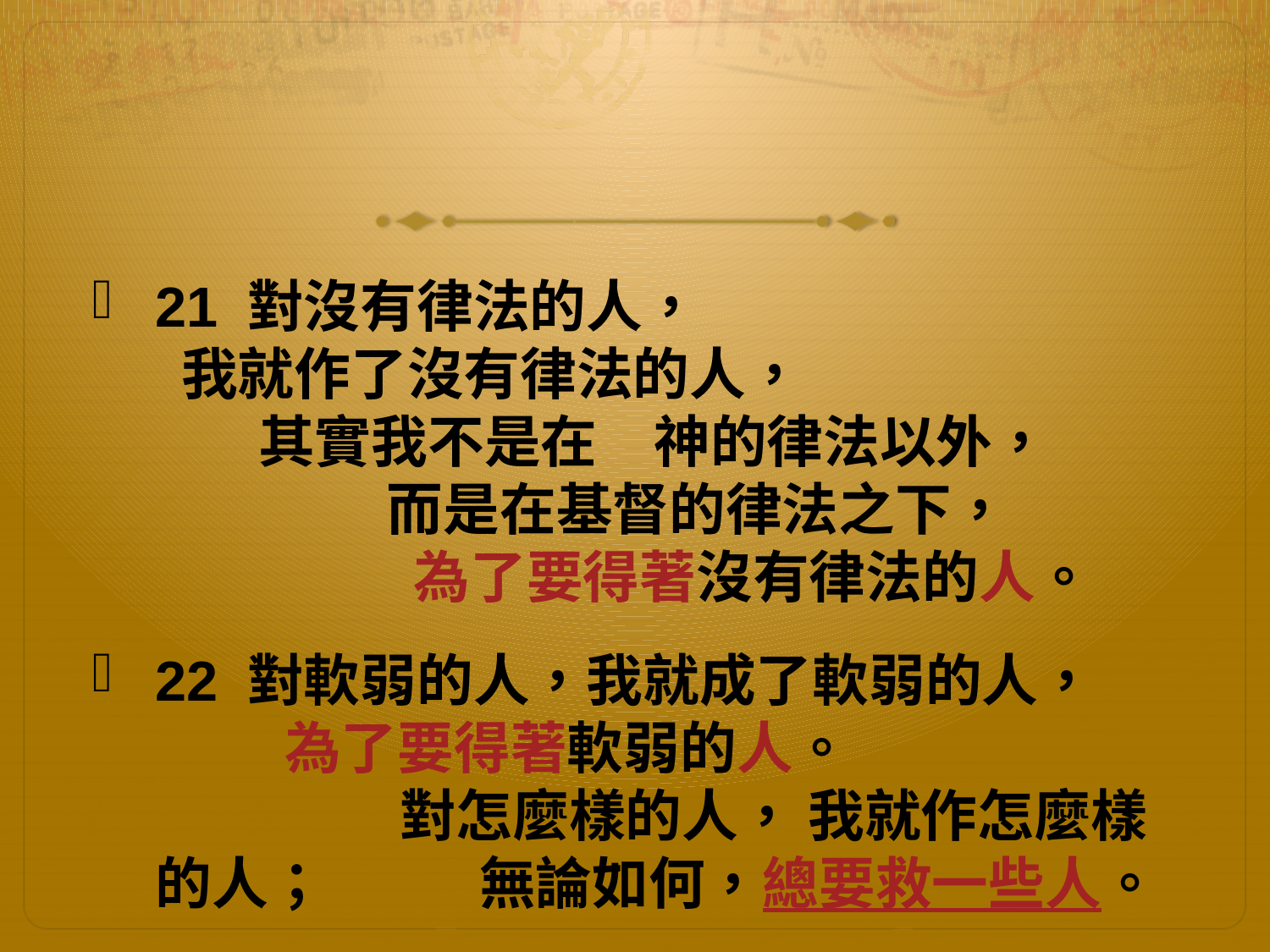

#
21 對沒有律法的人，                                        我就作了沒有律法的人，                                      其實我不是在　神的律法以外，                            而是在基督的律法之下，                                  為了要得著沒有律法的人。
22 對軟弱的人，我就成了軟弱的人，                 為了要得著軟弱的人。                                             對怎麼樣的人， 我就作怎麼樣的人；            無論如何，總要救一些人。